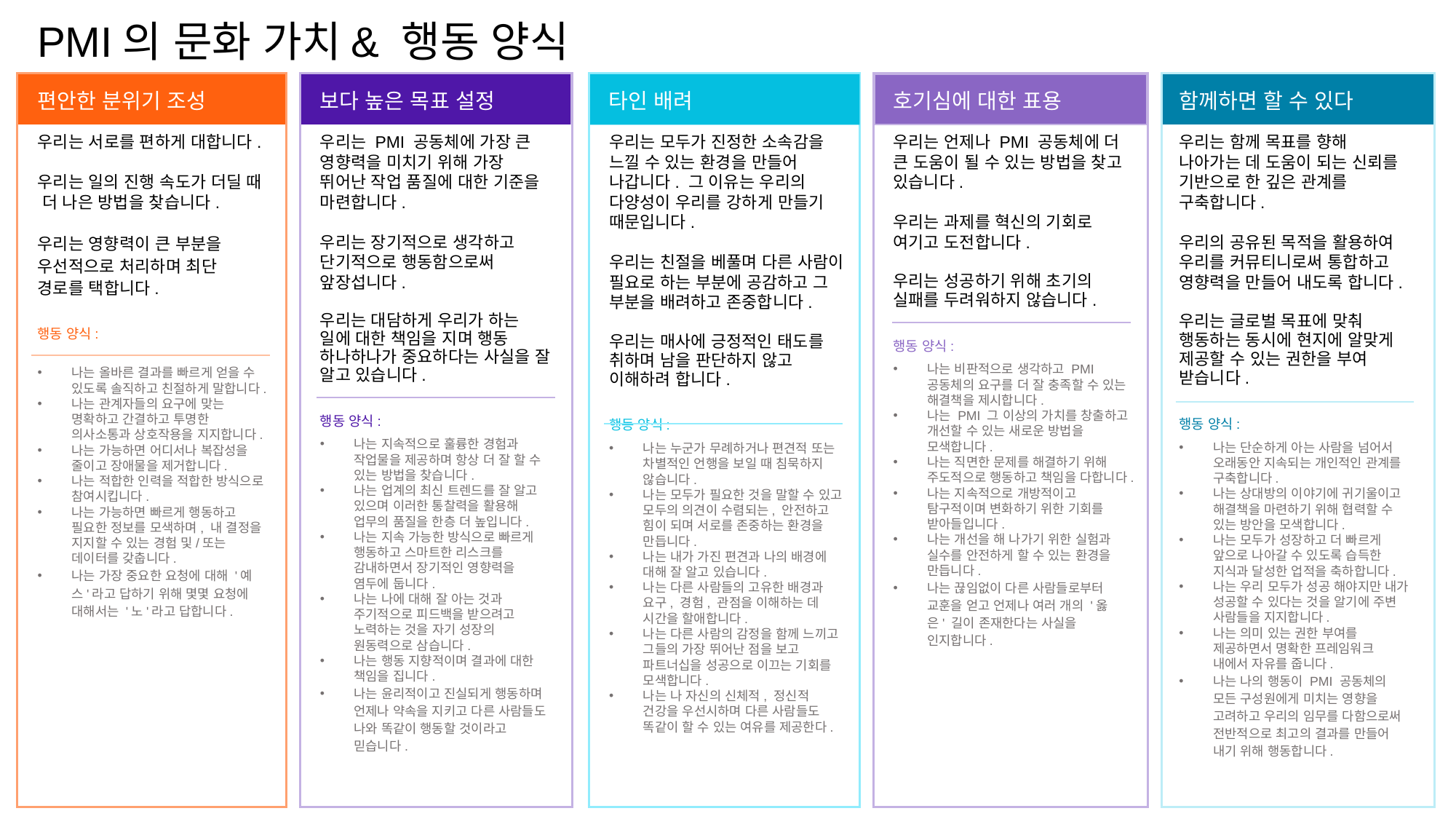

PMI의 문화 가치& 행동 양식

편안한 분위기 조성
보다 높은 목표 설정
Aim Higher
타인 배려
호기심에 대한 표용
함께하면 할 수 있다
우리는 서로를 편하게 대합니다.

우리는 일의 진행 속도가 더딜 때 더 나은 방법을 찾습니다.

우리는 영향력이 큰 부분을 우선적으로 처리하며 최단 경로를 택합니다.

행동 양식:

나는 올바른 결과를 빠르게 얻을 수 있도록 솔직하고 친절하게 말합니다.
나는 관계자들의 요구에 맞는 명확하고 간결하고 투명한 의사소통과 상호작용을 지지합니다.
나는 가능하면 어디서나 복잡성을 줄이고 장애물을 제거합니다.
나는 적합한 인력을 적합한 방식으로 참여시킵니다.
나는 가능하면 빠르게 행동하고 필요한 정보를 모색하며, 내 결정을 지지할 수 있는 경험 및/또는 데이터를 갖춥니다.
나는 가장 중요한 요청에 대해 '예스'라고 답하기 위해 몇몇 요청에 대해서는 '노'라고 답합니다.

우리는 PMI 공동체에 가장 큰 영향력을 미치기 위해 가장 뛰어난 작업 품질에 대한 기준을 마련합니다.

우리는 장기적으로 생각하고 단기적으로 행동함으로써 앞장섭니다.

우리는 대담하게 우리가 하는 일에 대한 책임을 지며 행동 하나하나가 중요하다는 사실을 잘 알고 있습니다.

행동 양식:

나는 지속적으로 훌륭한 경험과 작업물을 제공하며 항상 더 잘 할 수 있는 방법을 찾습니다.
나는 업계의 최신 트렌드를 잘 알고 있으며 이러한 통찰력을 활용해 업무의 품질을 한층 더 높입니다.
나는 지속 가능한 방식으로 빠르게 행동하고 스마트한 리스크를 감내하면서 장기적인 영향력을 염두에 둡니다.
나는 나에 대해 잘 아는 것과 주기적으로 피드백을 받으려고 노력하는 것을 자기 성장의 원동력으로 삼습니다.
나는 행동 지향적이며 결과에 대한 책임을 집니다.
나는 윤리적이고 진실되게 행동하며 언제나 약속을 지키고 다른 사람들도 나와 똑같이 행동할 것이라고 믿습니다.
우리는 모두가 진정한 소속감을 느낄 수 있는 환경을 만들어 나갑니다. 그 이유는 우리의 다양성이 우리를 강하게 만들기 때문입니다.

우리는 친절을 베풀며 다른 사람이 필요로 하는 부분에 공감하고 그 부분을 배려하고 존중합니다.

우리는 매사에 긍정적인 태도를 취하며 남을 판단하지 않고 이해하려 합니다.

행동 양식:

나는 누군가 무례하거나 편견적 또는 차별적인 언행을 보일 때 침묵하지 않습니다.
나는 모두가 필요한 것을 말할 수 있고 모두의 의견이 수렴되는, 안전하고 힘이 되며 서로를 존중하는 환경을 만듭니다.
나는 내가 가진 편견과 나의 배경에 대해 잘 알고 있습니다.
나는 다른 사람들의 고유한 배경과 요구, 경험, 관점을 이해하는 데 시간을 할애합니다.
나는 다른 사람의 감정을 함께 느끼고 그들의 가장 뛰어난 점을 보고 파트너십을 성공으로 이끄는 기회를 모색합니다.
나는 나 자신의 신체적, 정신적 건강을 우선시하며 다른 사람들도 똑같이 할 수 있는 여유를 제공한다.
우리는 언제나 PMI 공동체에 더 큰 도움이 될 수 있는 방법을 찾고 있습니다.

우리는 과제를 혁신의 기회로 여기고 도전합니다.

우리는 성공하기 위해 초기의 실패를 두려워하지 않습니다.

행동 양식:

나는 비판적으로 생각하고 PMI 공동체의 요구를 더 잘 충족할 수 있는 해결책을 제시합니다.
나는 PMI 그 이상의 가치를 창출하고 개선할 수 있는 새로운 방법을 모색합니다.
나는 직면한 문제를 해결하기 위해 주도적으로 행동하고 책임을 다합니다.
나는 지속적으로 개방적이고 탐구적이며 변화하기 위한 기회를 받아들입니다.
나는 개선을 해 나가기 위한 실험과 실수를 안전하게 할 수 있는 환경을 만듭니다.
나는 끊임없이 다른 사람들로부터 교훈을 얻고 언제나 여러 개의 '옳은' 길이 존재한다는 사실을 인지합니다.
우리는 함께 목표를 향해 나아가는 데 도움이 되는 신뢰를 기반으로 한 깊은 관계를 구축합니다.

우리의 공유된 목적을 활용하여 우리를 커뮤티니로써 통합하고 영향력을 만들어 내도록 합니다.

우리는 글로벌 목표에 맞춰 행동하는 동시에 현지에 알맞게 제공할 수 있는 권한을 부여 받습니다.

행동 양식:

나는 단순하게 아는 사람을 넘어서 오래동안 지속되는 개인적인 관계를 구축합니다.
나는 상대방의 이야기에 귀기울이고 해결책을 마련하기 위해 협력할 수 있는 방안을 모색합니다.
나는 모두가 성장하고 더 빠르게 앞으로 나아갈 수 있도록 습득한 지식과 달성한 업적을 축하합니다.
나는 우리 모두가 성공 해야지만 내가 성공할 수 있다는 것을 알기에 주변 사람들을 지지합니다.
나는 의미 있는 권한 부여를 제공하면서 명확한 프레임워크 내에서 자유를 줍니다.
나는 나의 행동이 PMI 공동체의 모든 구성원에게 미치는 영향을 고려하고 우리의 임무를 다함으로써 전반적으로 최고의 결과를 만들어 내기 위해 행동합니다.